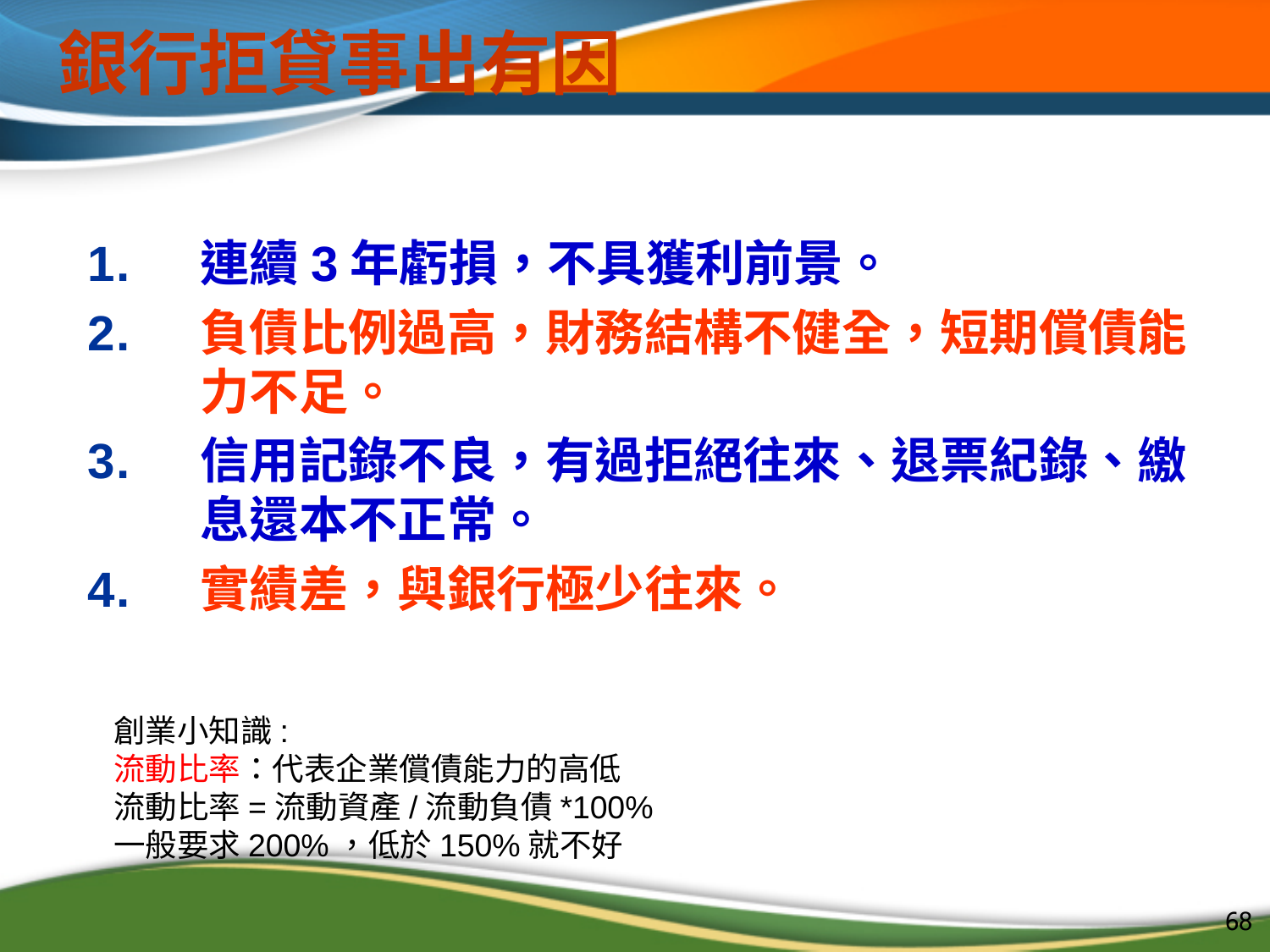

# 銀行拒貸事出有因
連續3年虧損，不具獲利前景。
負債比例過高，財務結構不健全，短期償債能力不足。
信用記錄不良，有過拒絕往來、退票紀錄、繳息還本不正常。
實績差，與銀行極少往來。
創業小知識:
流動比率：代表企業償債能力的高低
流動比率=流動資產/流動負債*100%
一般要求200%，低於150%就不好

68